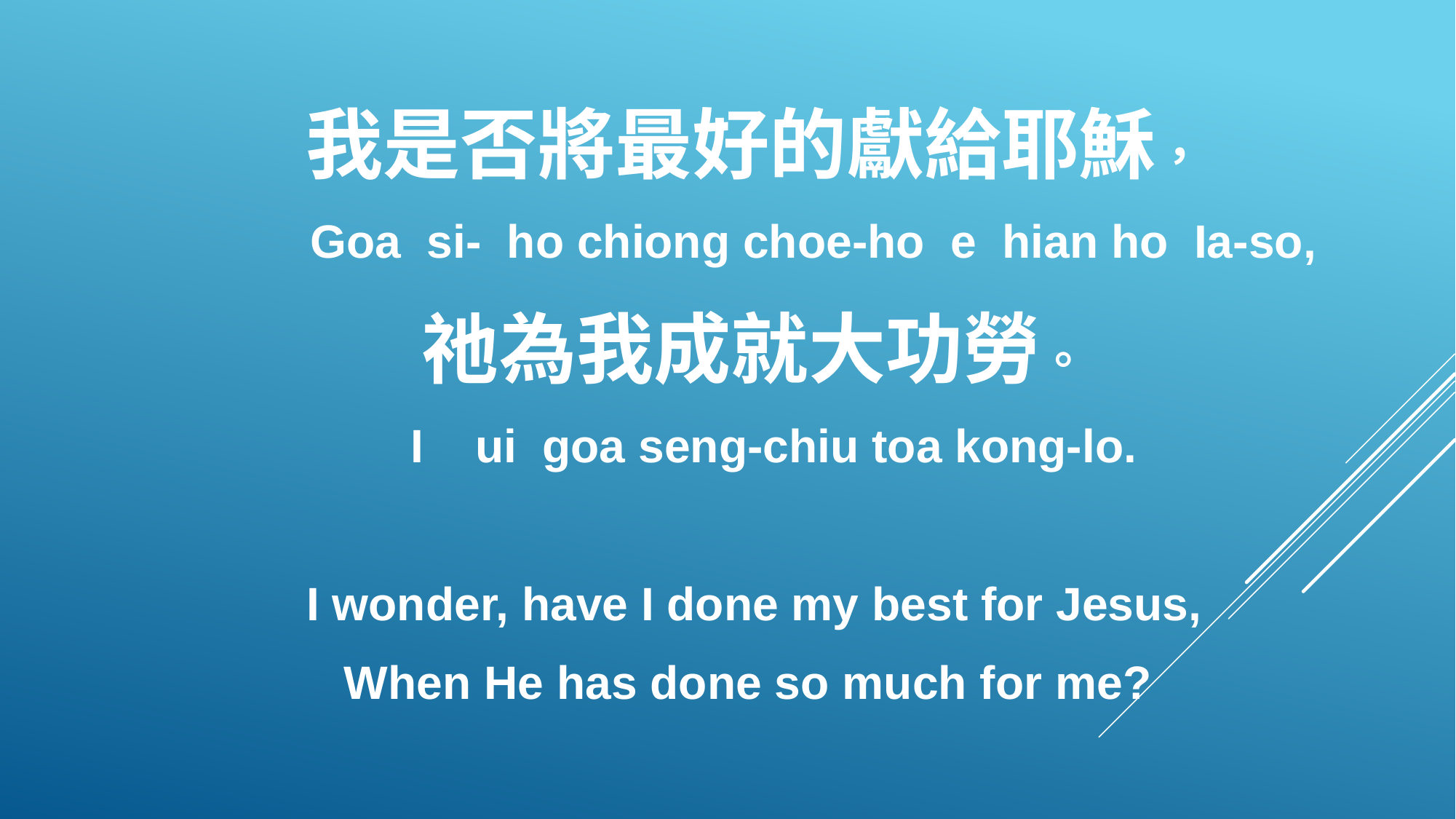

我是否將最好的獻給耶穌，
          Goa  si-  ho chiong choe-ho  e  hian ho  Ia-so,
祂為我成就大功勞。
   I    ui  goa seng-chiu toa kong-lo.

I wonder, have I done my best for Jesus,
When He has done so much for me?